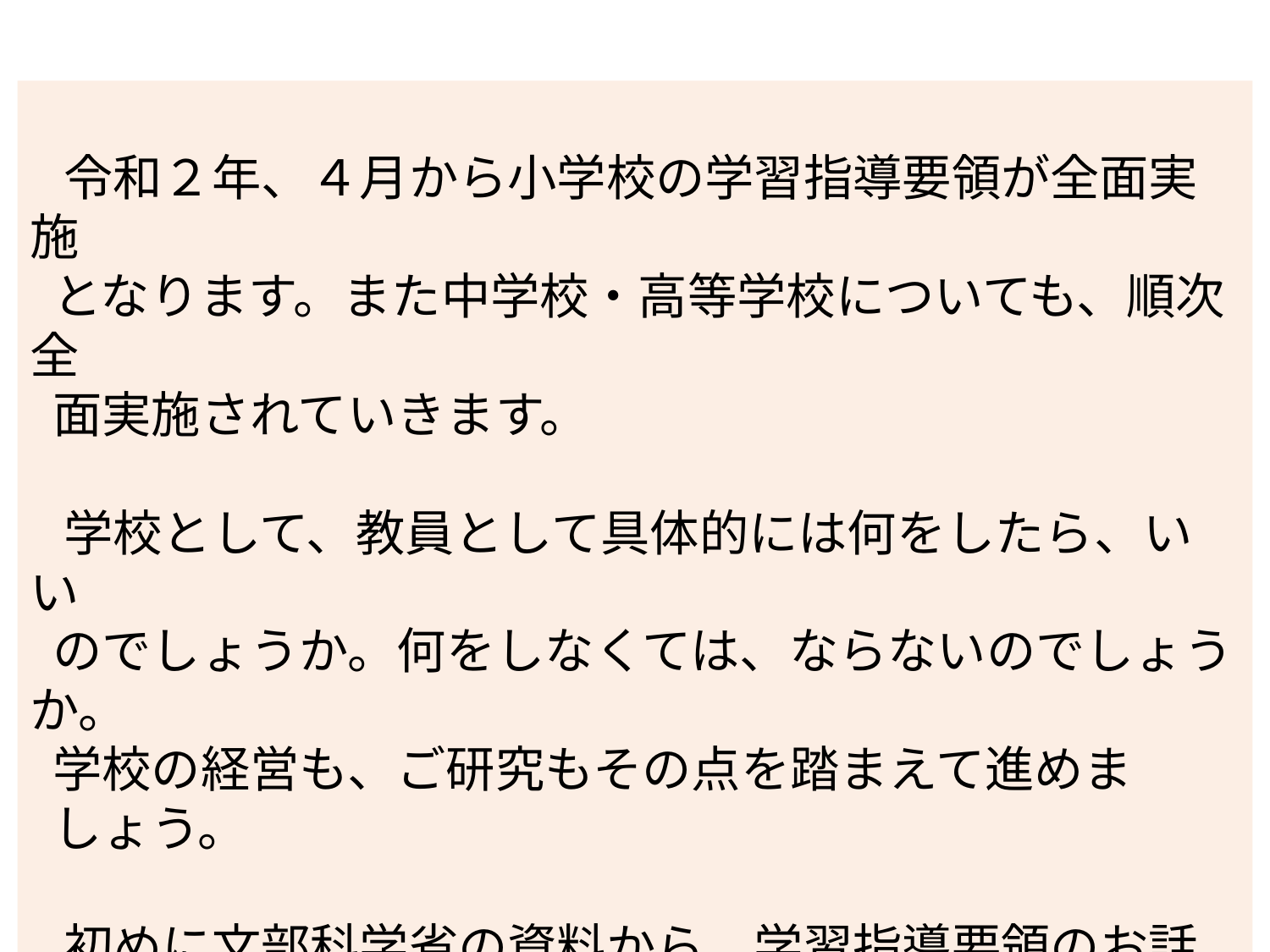

令和２年、４月から小学校の学習指導要領が全面実施
 となります。また中学校・高等学校についても、順次全
 面実施されていきます。

  学校として、教員として具体的には何をしたら、いい
 のでしょうか。何をしなくては、ならないのでしょうか。
 学校の経営も、ご研究もその点を踏まえて進めま
 しょう。

  初めに文部科学省の資料から、学習指導要領のお話
 をご覧いただきましょう。